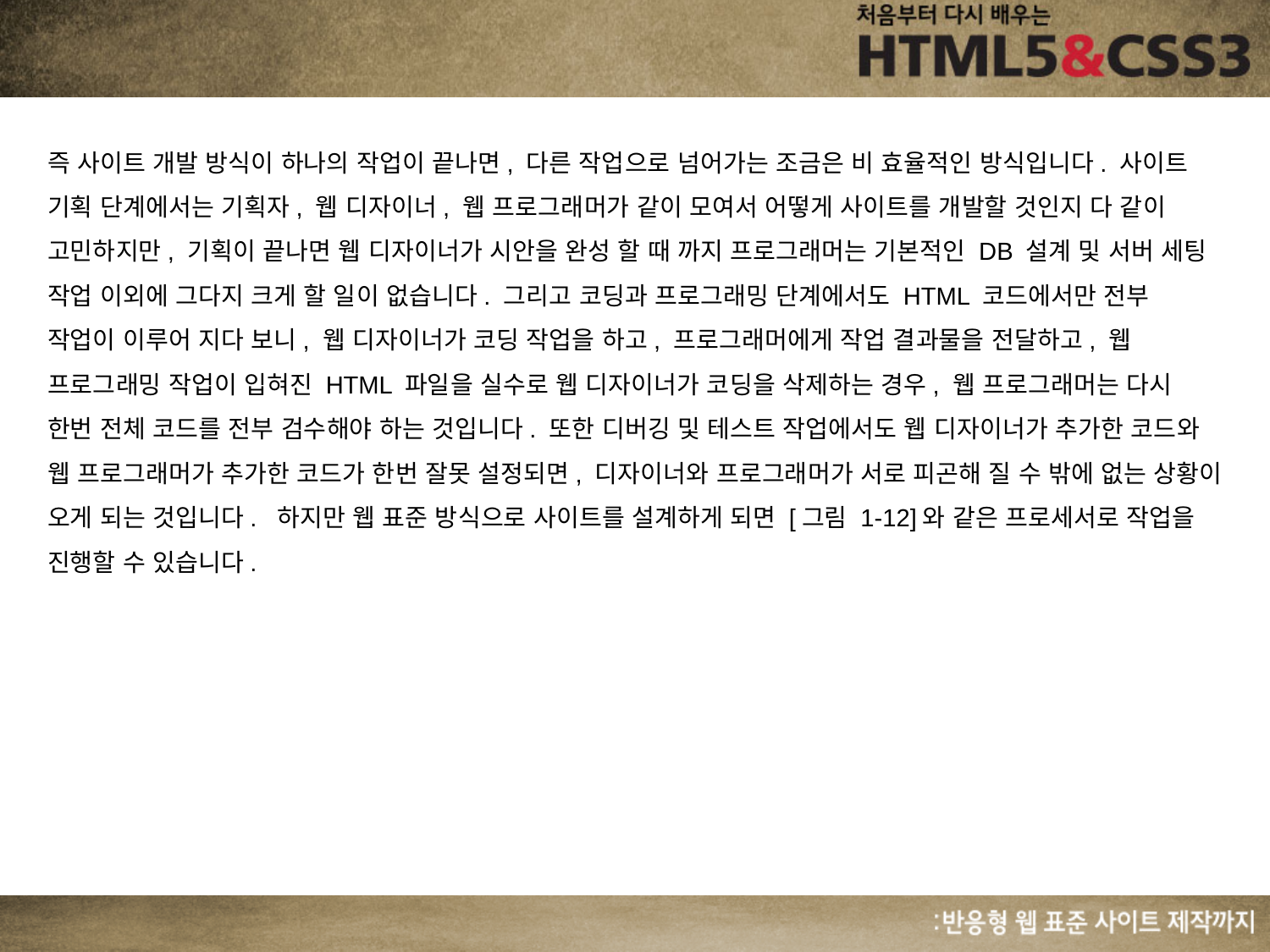

즉 사이트 개발 방식이 하나의 작업이 끝나면, 다른 작업으로 넘어가는 조금은 비 효율적인 방식입니다. 사이트 기획 단계에서는 기획자, 웹 디자이너, 웹 프로그래머가 같이 모여서 어떻게 사이트를 개발할 것인지 다 같이 고민하지만, 기획이 끝나면 웹 디자이너가 시안을 완성 할 때 까지 프로그래머는 기본적인 DB 설계 및 서버 세팅 작업 이외에 그다지 크게 할 일이 없습니다. 그리고 코딩과 프로그래밍 단계에서도 HTML 코드에서만 전부 작업이 이루어 지다 보니, 웹 디자이너가 코딩 작업을 하고, 프로그래머에게 작업 결과물을 전달하고, 웹 프로그래밍 작업이 입혀진 HTML 파일을 실수로 웹 디자이너가 코딩을 삭제하는 경우, 웹 프로그래머는 다시 한번 전체 코드를 전부 검수해야 하는 것입니다. 또한 디버깅 및 테스트 작업에서도 웹 디자이너가 추가한 코드와 웹 프로그래머가 추가한 코드가 한번 잘못 설정되면, 디자이너와 프로그래머가 서로 피곤해 질 수 밖에 없는 상황이 오게 되는 것입니다.  하지만 웹 표준 방식으로 사이트를 설계하게 되면 [그림 1-12]와 같은 프로세서로 작업을 진행할 수 있습니다.